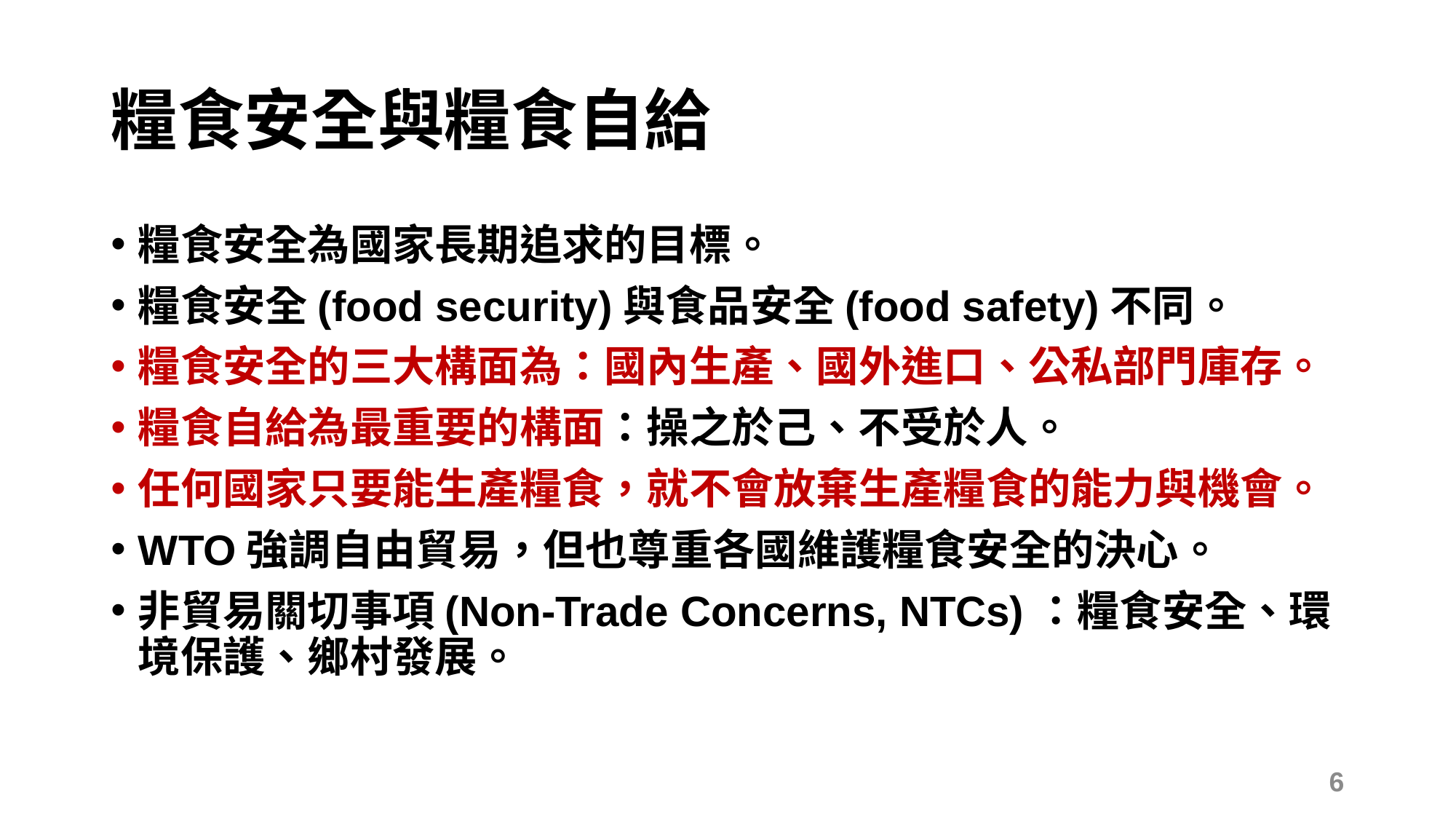

# 糧食安全與糧食自給
糧食安全為國家長期追求的目標。
糧食安全(food security)與食品安全(food safety)不同。
糧食安全的三大構面為：國內生產、國外進口、公私部門庫存。
糧食自給為最重要的構面：操之於己、不受於人。
任何國家只要能生產糧食，就不會放棄生產糧食的能力與機會。
WTO強調自由貿易，但也尊重各國維護糧食安全的決心。
非貿易關切事項(Non-Trade Concerns, NTCs)：糧食安全、環境保護、鄉村發展。
6